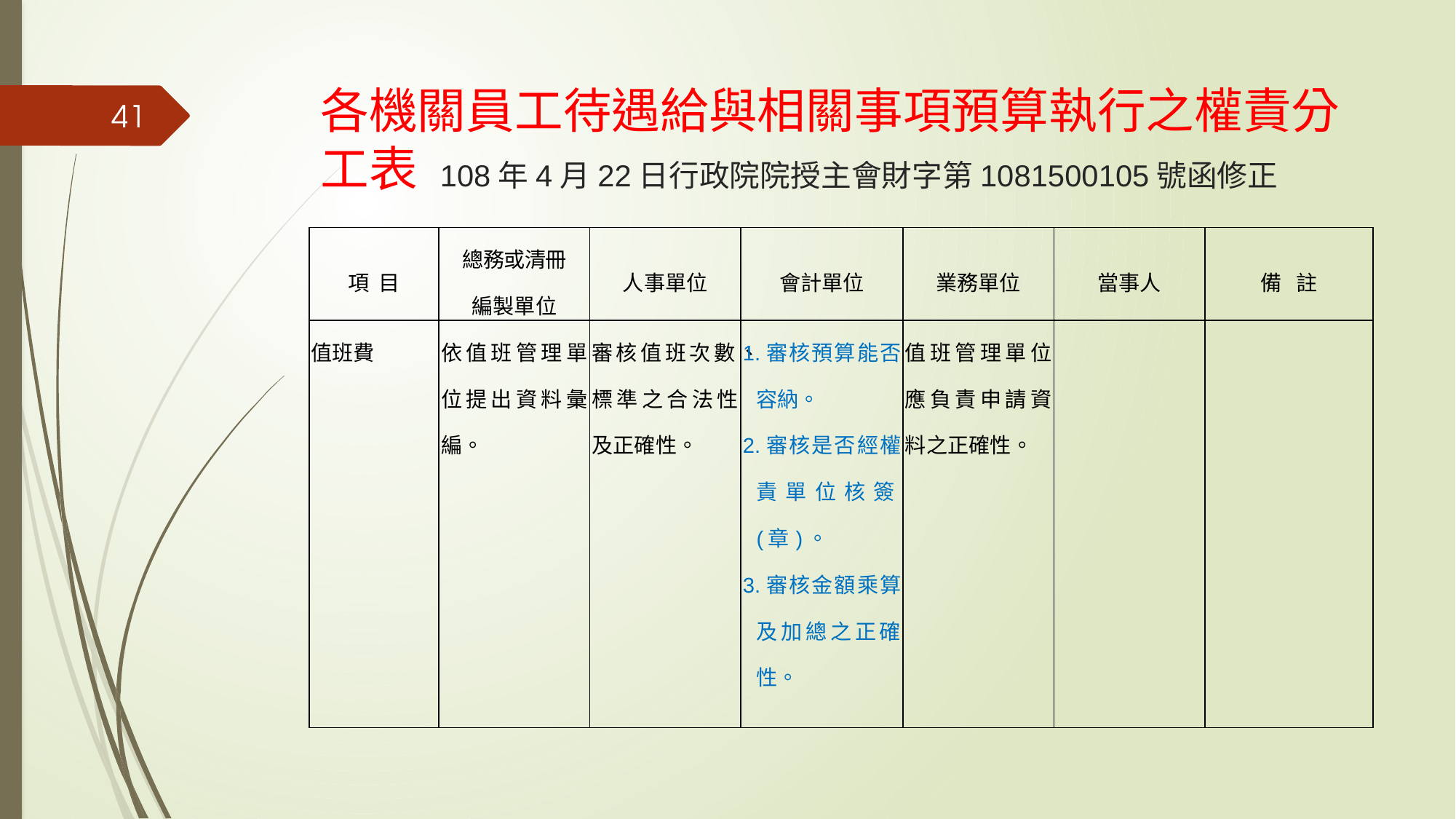

# 各機關員工待遇給與相關事項預算執行之權責分工表 108年4月22日行政院院授主會財字第1081500105號函修正
41
| 項 目 | 總務或清冊 編製單位 | 人事單位 | 會計單位 | 業務單位 | 當事人 | 備 註 |
| --- | --- | --- | --- | --- | --- | --- |
| 值班費 | 依值班管理單位提出資料彙編。 | 審核值班次數、標準之合法性及正確性。 | 1.審核預算能否容納。 2.審核是否經權責單位核簽(章)。 3.審核金額乘算及加總之正確性。 | 值班管理單位應負責申請資料之正確性。 |  |  |